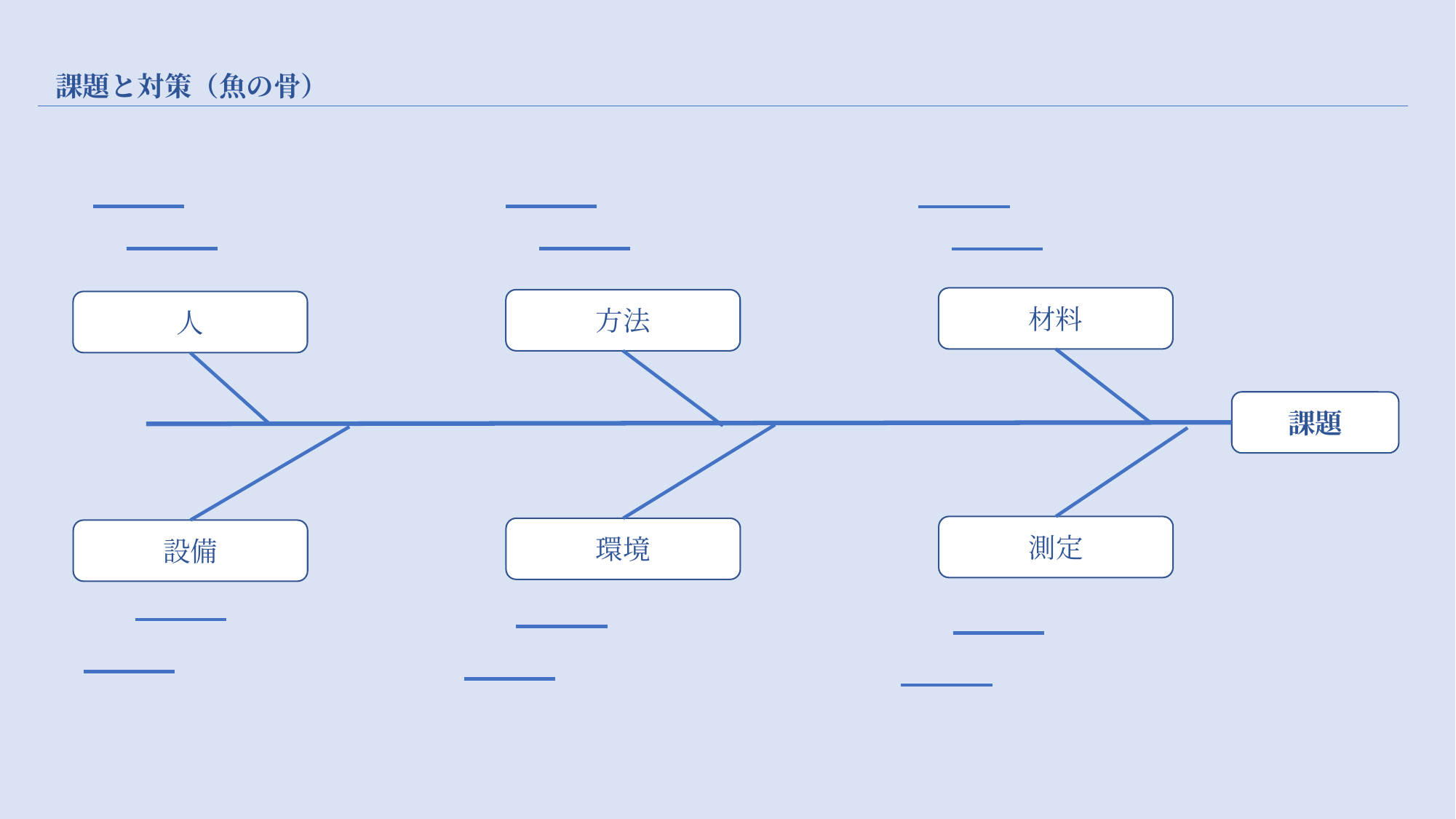

課題と対策（魚の骨）
材料
方法
人
課題
測定
環境
設備